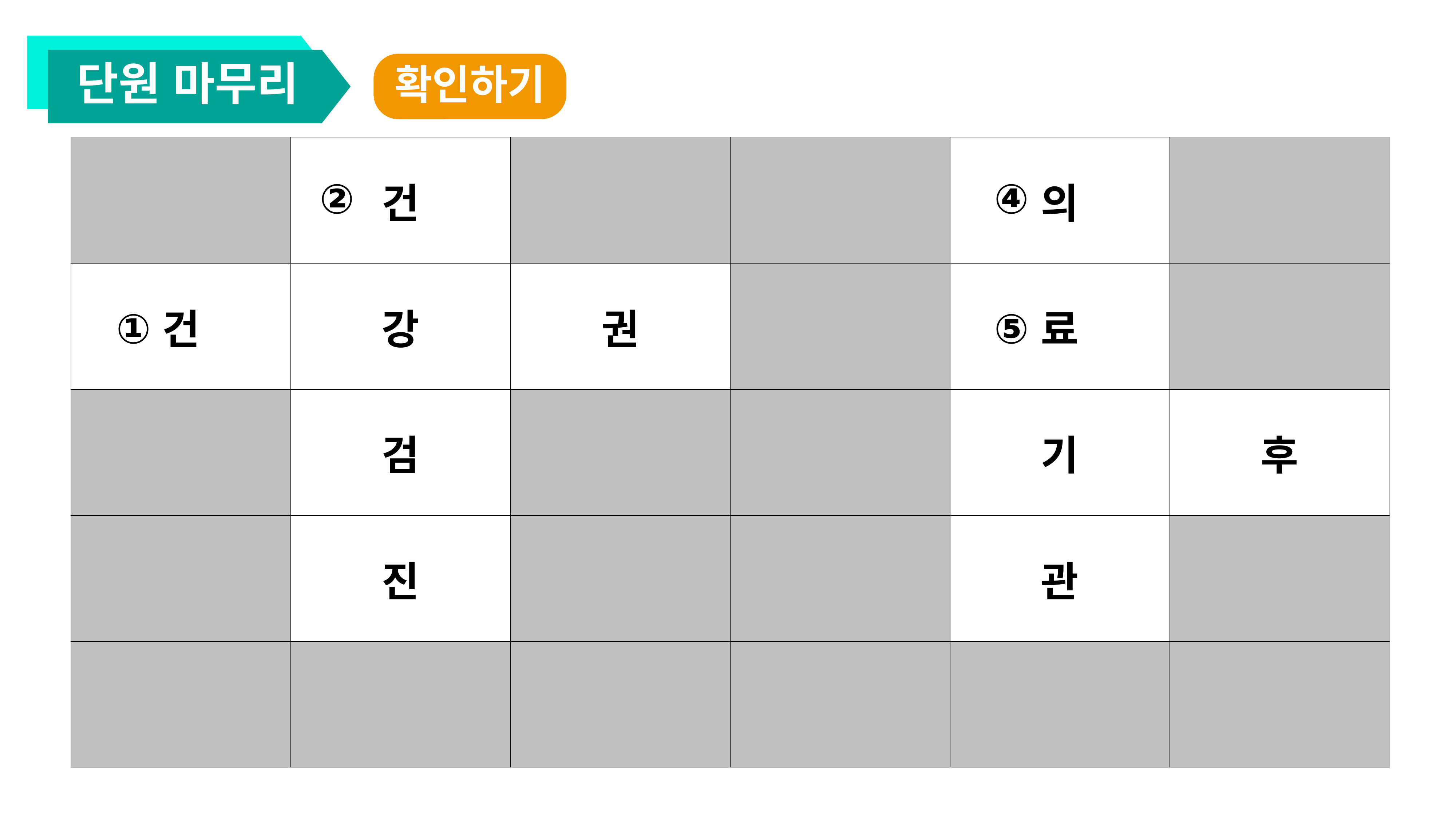

단원 마무리

확인하기
|  | 건 |  |  | 의 |  |
| --- | --- | --- | --- | --- | --- |
| 건 | 강 | 권 |  | 료 |  |
|  | 검 |  |  | 기 | 후 |
|  | 진 |  |  | 관 |  |
|  |  |  |  |  |  |
②
④
①
⑤